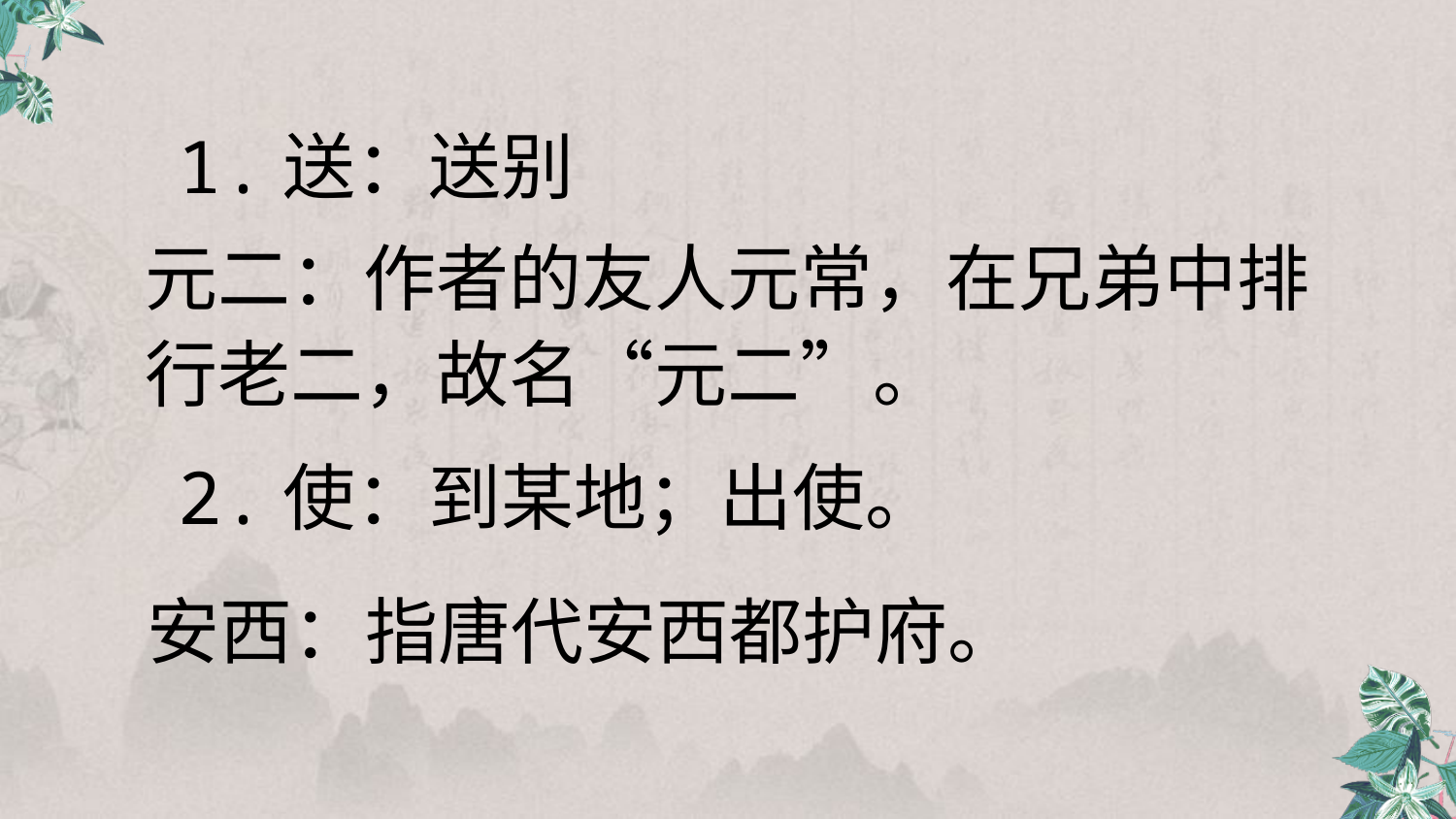

1.送：送别

元二：作者的友人元常，在兄弟中排行老二，故名“元二”。
2.使：到某地；出使。
安西：指唐代安西都护府。